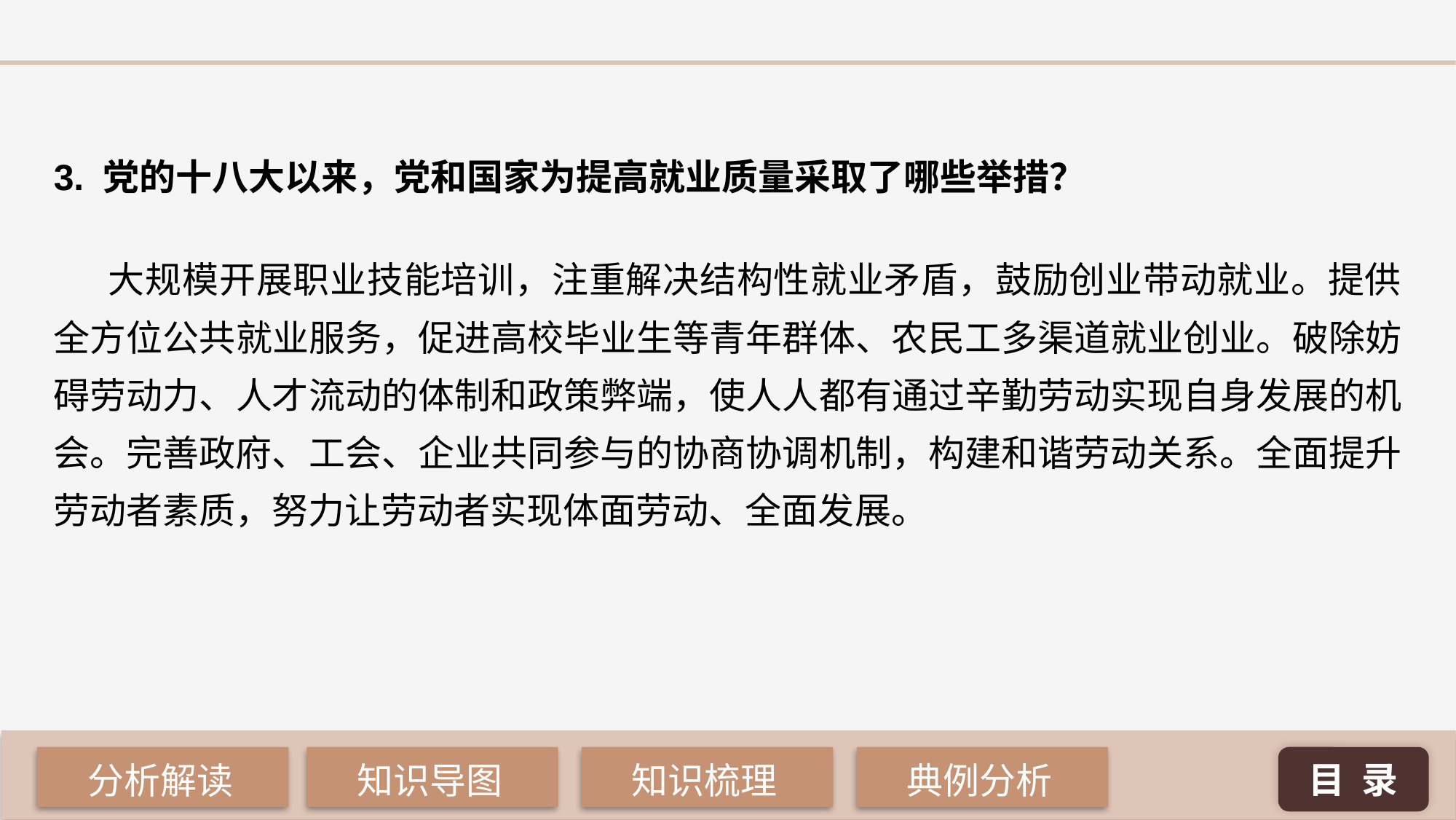

3. 党的十八大以来，党和国家为提高就业质量采取了哪些举措？
大规模开展职业技能培训，注重解决结构性就业矛盾，鼓励创业带动就业。提供全方位公共就业服务，促进高校毕业生等青年群体、农民工多渠道就业创业。破除妨碍劳动力、人才流动的体制和政策弊端，使人人都有通过辛勤劳动实现自身发展的机会。完善政府、工会、企业共同参与的协商协调机制，构建和谐劳动关系。全面提升劳动者素质，努力让劳动者实现体面劳动、全面发展。